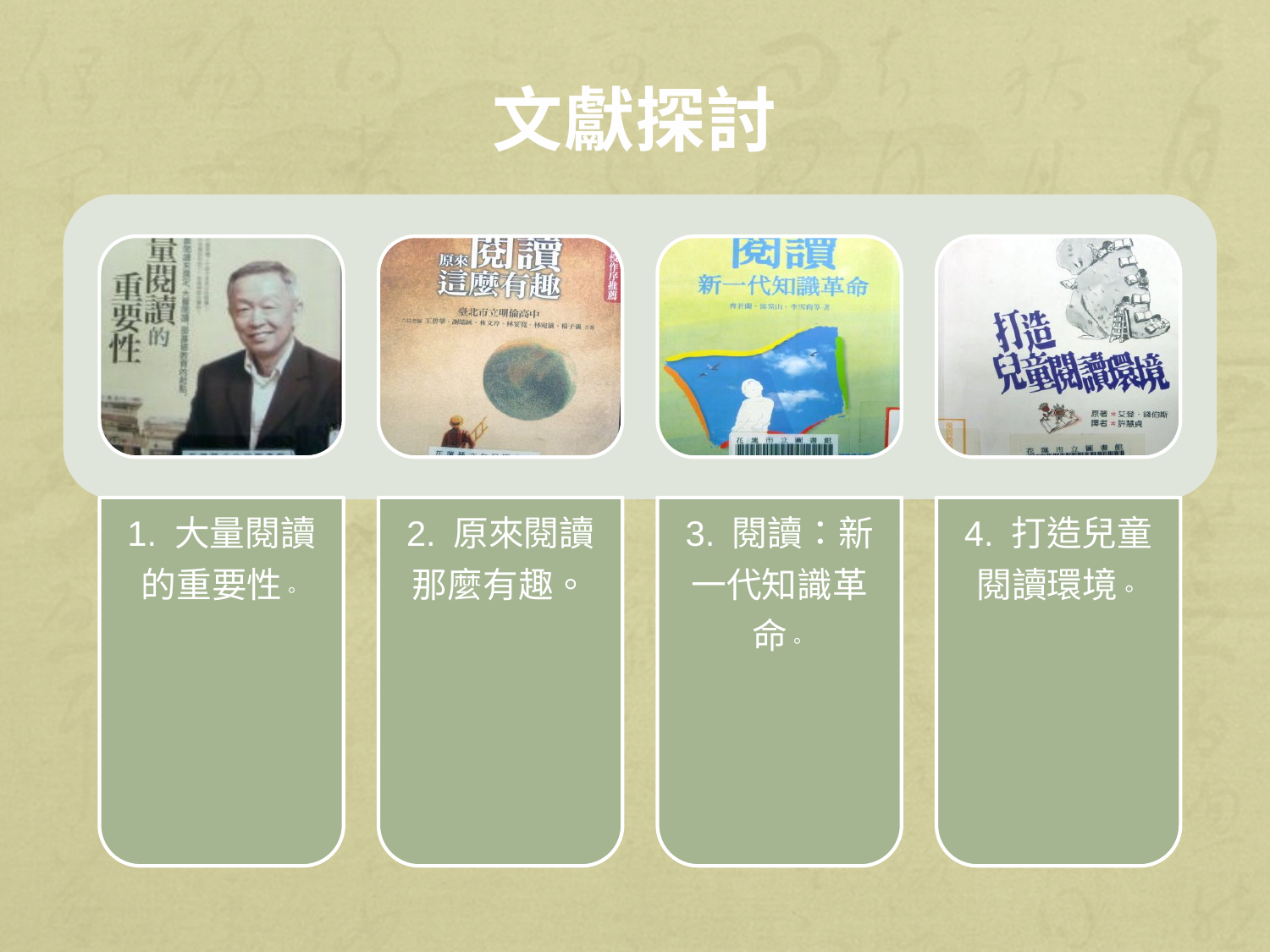

# 文獻探討
1. 大量閱讀的重要性。
2. 原來閱讀那麼有趣。
3. 閱讀：新一代知識革命。
4. 打造兒童閱讀環境。